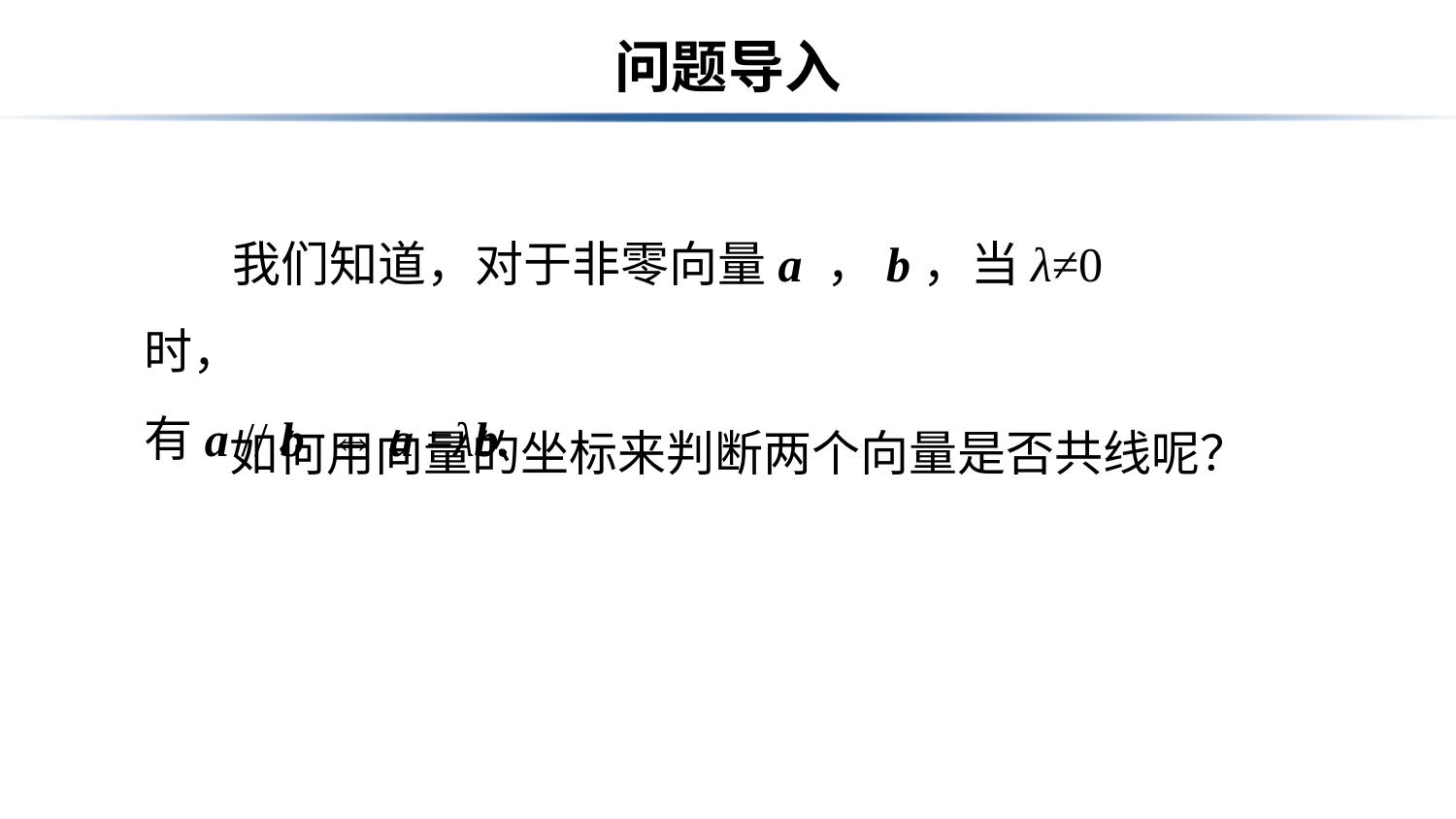

# 问题导入
       我们知道，对于非零向量a ，b，当λ≠0 时，
有a // b  ⇔ a =λb.

如何用向量的坐标来判断两个向量是否共线呢？